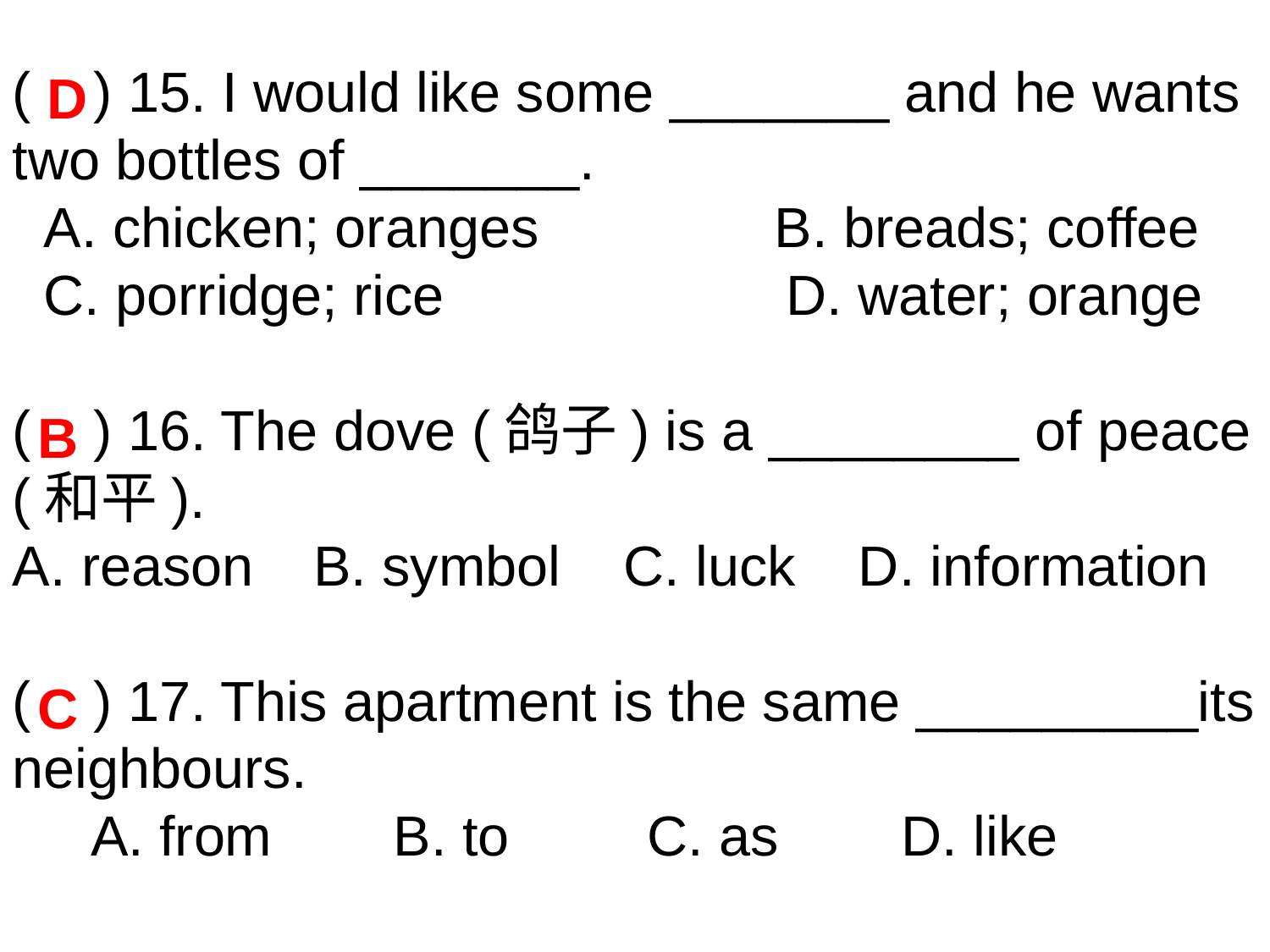

(    ) 15. I would like some _______ and he wants two bottles of _______.
  A. chicken; oranges		B. breads; coffee
  C. porridge; rice	                 D. water; orange

(    ) 16. The dove (鸽子) is a ________ of peace (和平).
A. reason	   B. symbol    C. luck    D. information

(    ) 17. This apartment is the same _________its neighbours.
     A. from	B. to		C. as	D. like
D
B
C